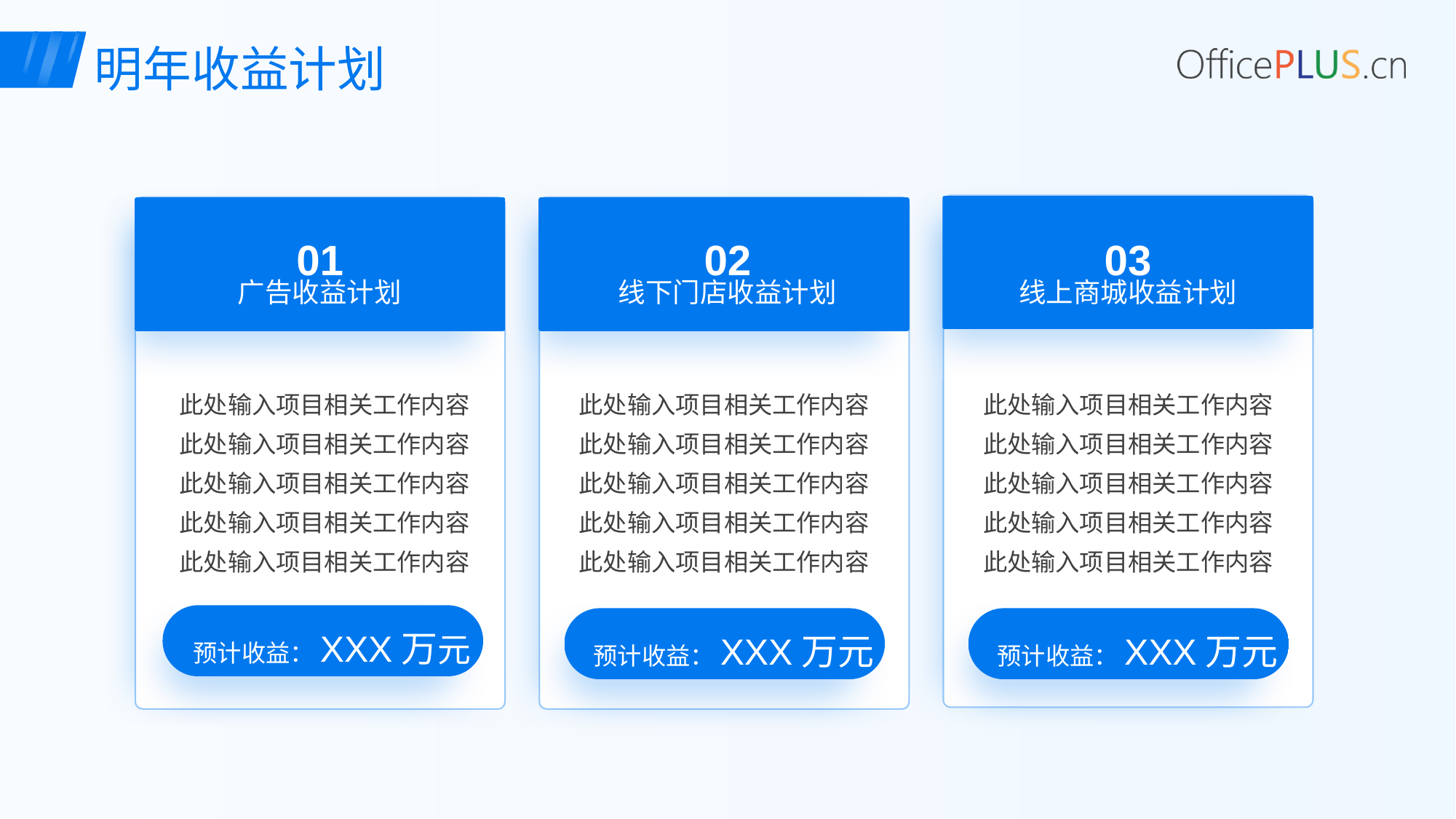

明年收益计划

01
广告收益计划
02
线下门店收益计划
03
线上商城收益计划
此处输入项目相关工作内容
此处输入项目相关工作内容
此处输入项目相关工作内容
此处输入项目相关工作内容
此处输入项目相关工作内容
此处输入项目相关工作内容
此处输入项目相关工作内容
此处输入项目相关工作内容
此处输入项目相关工作内容
此处输入项目相关工作内容
此处输入项目相关工作内容
此处输入项目相关工作内容
此处输入项目相关工作内容
此处输入项目相关工作内容
此处输入项目相关工作内容

预计收益：XXX万元
预计收益：XXX万元
预计收益：XXX万元